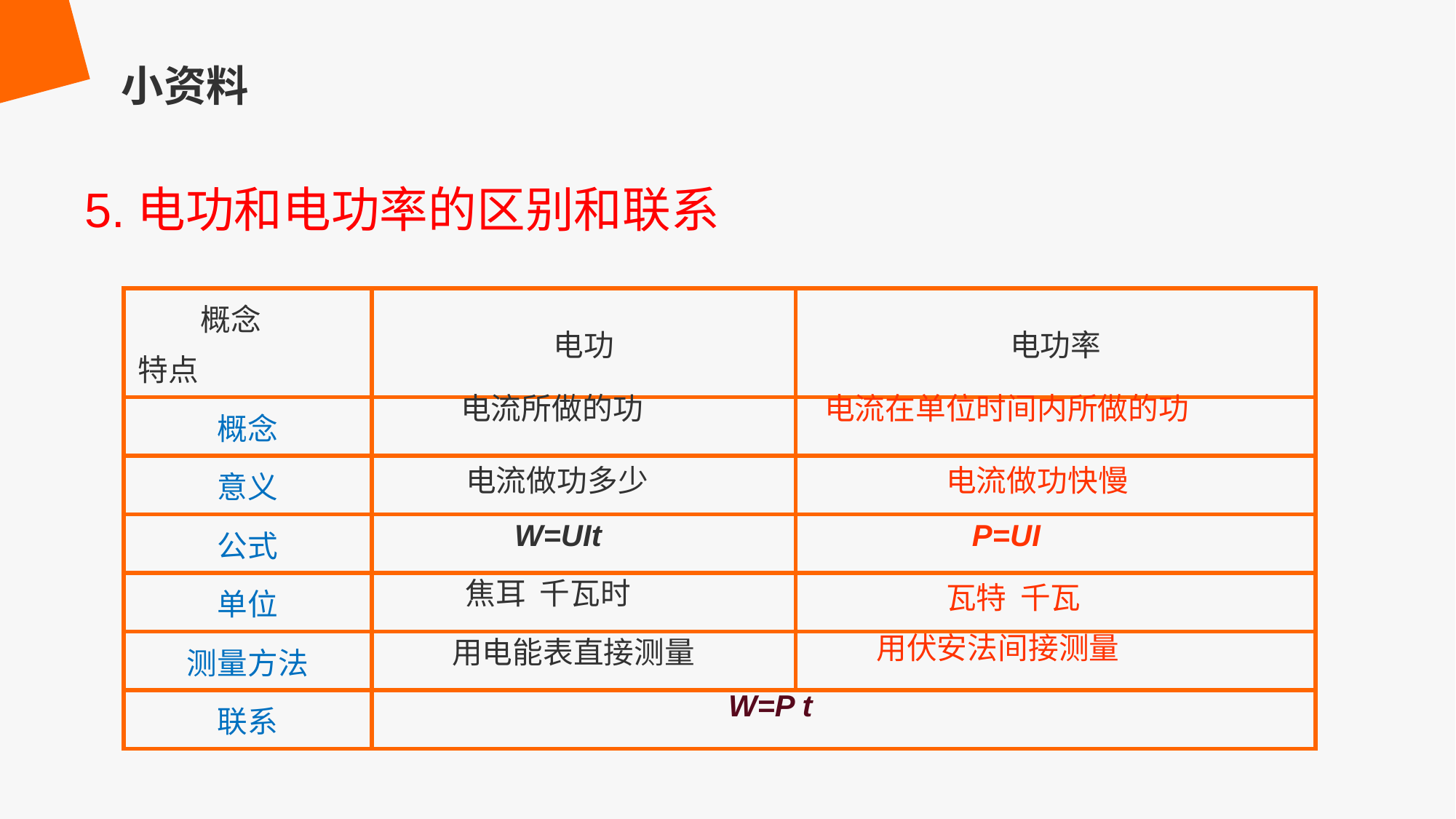

小资料
5.电功和电功率的区别和联系
| 概念 特点 | 电功 | 电功率 |
| --- | --- | --- |
| 概念 |  |  |
| 意义 |  |  |
| 公式 |  |  |
| 单位 |  |  |
| 测量方法 |  |  |
| 联系 |  |  |
电流所做的功
电流在单位时间内所做的功
电流做功多少
电流做功快慢
W=UIt
P=UI
焦耳  千瓦时
瓦特  千瓦
用伏安法间接测量
用电能表直接测量
W=P t